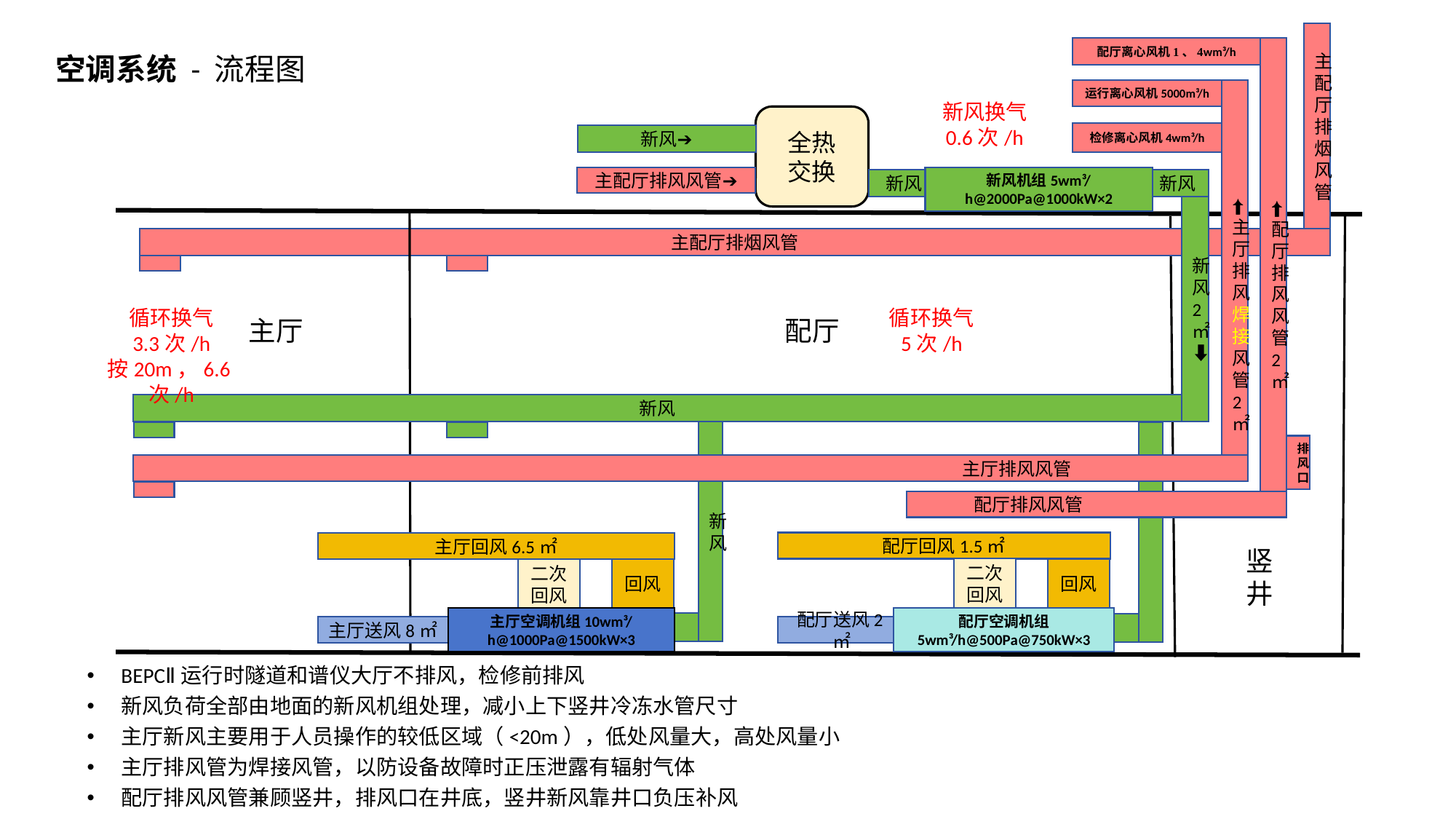

主配厅排烟风管
配厅离心风机1、4wm³/h

⬆
配厅排风风管2㎡
运行离心风机5000m³/h

⬆
主厅排风焊接风管2㎡
新风换气
0.6次/h
全热
交换
检修离心风机4wm³/h
新风➔
主配厅排风风管➔
新风机组5wm³/h@2000Pa@1000kW×2
新风
新风
新
风
2㎡⬇
主配厅排烟风管

循环换气
3.3次/h
按20m，6.6次/h

循环换气
5次/h
主厅
配厅
新风
新风

排风口
                                                                                                                                                                  主厅排风风管

             配厅排风风管
配厅回风1.5㎡
主厅回风6.5㎡
竖井
二次回风
回风
二次回风
回风
配厅空调机组
5wm³/h@500Pa@750kW×3
主厅空调机组10wm³/h@1000Pa@1500kW×3

主厅送风8㎡
配厅送风2㎡
空调系统 - 流程图
BEPCⅡ运行时隧道和谱仪大厅不排风，检修前排风
新风负荷全部由地面的新风机组处理，减小上下竖井冷冻水管尺寸
主厅新风主要用于人员操作的较低区域（<20m），低处风量大，高处风量小
主厅排风管为焊接风管，以防设备故障时正压泄露有辐射气体
配厅排风风管兼顾竖井，排风口在井底，竖井新风靠井口负压补风